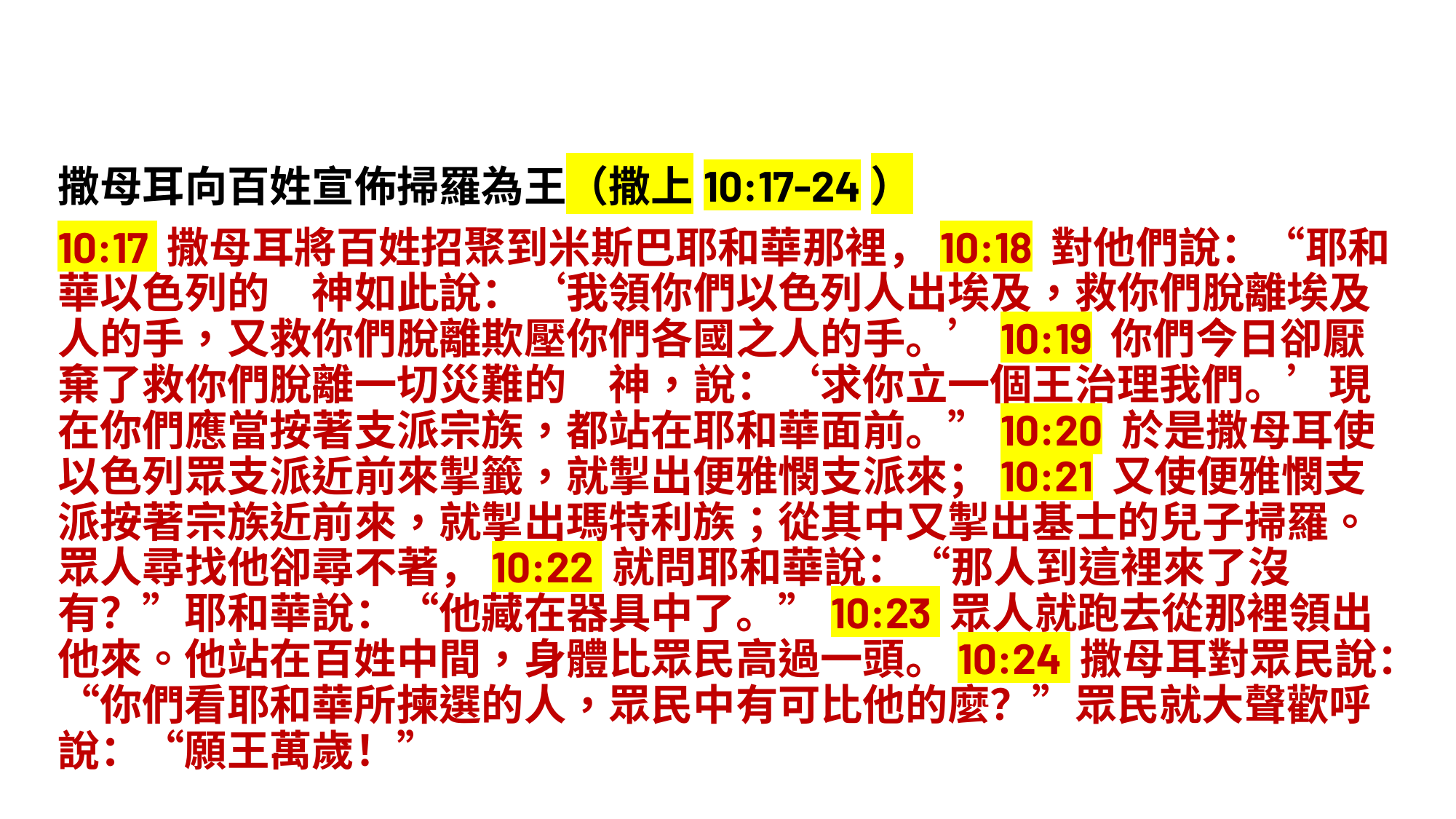

撒母耳向百姓宣佈掃羅為王（撒上10:17-24）
10:17 撒母耳將百姓招聚到米斯巴耶和華那裡，10:18 對他們說：“耶和華以色列的　神如此說：‘我領你們以色列人出埃及，救你們脫離埃及人的手，又救你們脫離欺壓你們各國之人的手。’10:19 你們今日卻厭棄了救你們脫離一切災難的　神，說：‘求你立一個王治理我們。’現在你們應當按著支派宗族，都站在耶和華面前。”10:20 於是撒母耳使以色列眾支派近前來掣籤，就掣出便雅憫支派來；10:21 又使便雅憫支派按著宗族近前來，就掣出瑪特利族；從其中又掣出基士的兒子掃羅。眾人尋找他卻尋不著，10:22 就問耶和華說：“那人到這裡來了沒有？”耶和華說：“他藏在器具中了。”10:23 眾人就跑去從那裡領出他來。他站在百姓中間，身體比眾民高過一頭。10:24 撒母耳對眾民說：“你們看耶和華所揀選的人，眾民中有可比他的麼？”眾民就大聲歡呼說：“願王萬歲！”